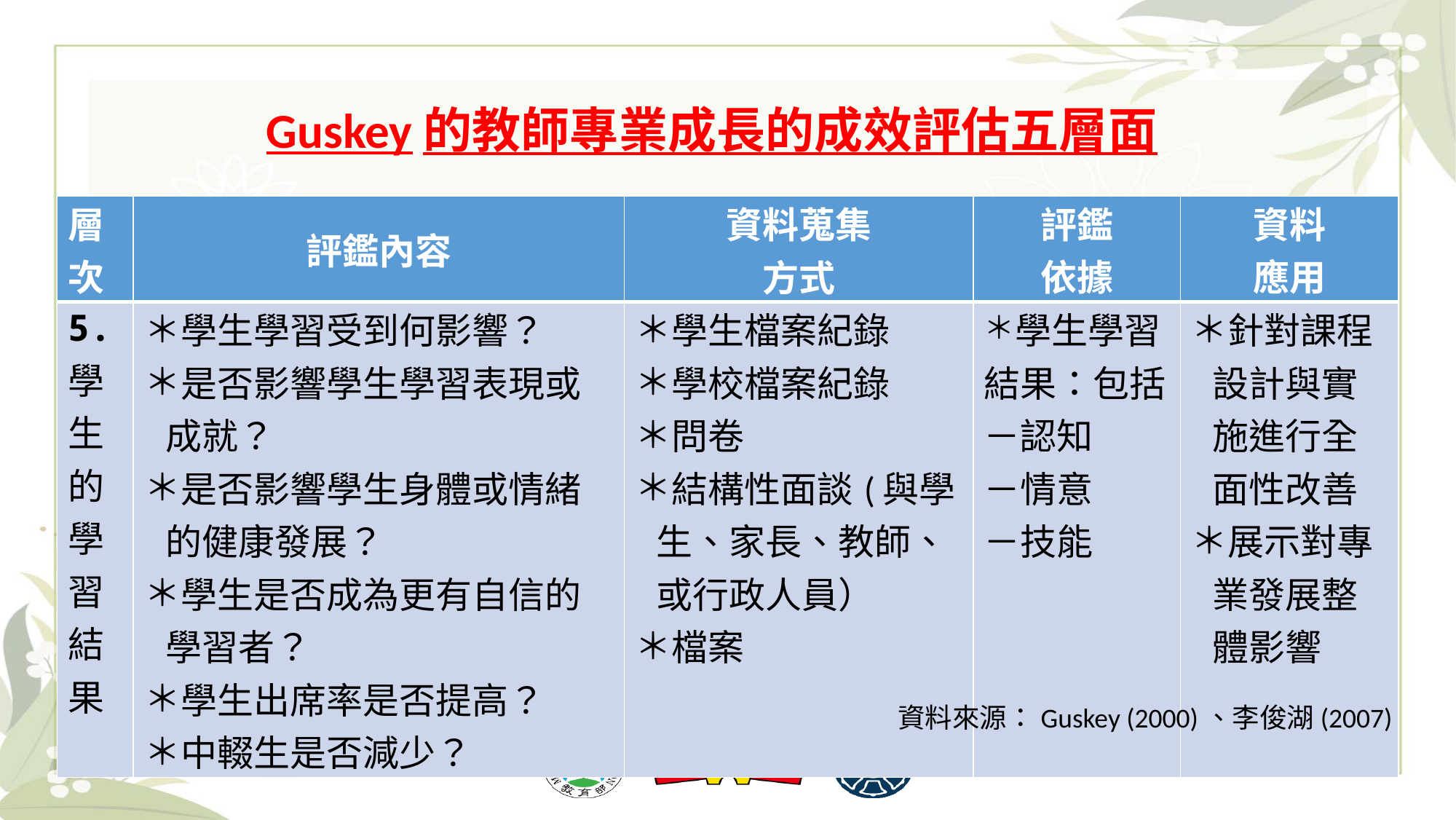

# Guskey的教師專業成長的成效評估五層面
| 層次 | 評鑑內容 | 資料蒐集 方式 | 評鑑 依據 | 資料 應用 |
| --- | --- | --- | --- | --- |
| 5. 學生的 學習結 果 | 學生學習受到何影響？ 是否影響學生學習表現或成就？ 是否影響學生身體或情緒的健康發展？ 學生是否成為更有自信的學習者？ 學生出席率是否提高？ 中輟生是否減少？ | 學生檔案紀錄 學校檔案紀錄 問卷 結構性面談(與學生、家長、教師、或行政人員） 檔案 | 學生學習結果：包括 －認知 －情意 －技能 | 針對課程設計與實施進行全面性改善 展示對專業發展整體影響 |
資料來源：Guskey (2000)、李俊湖(2007)